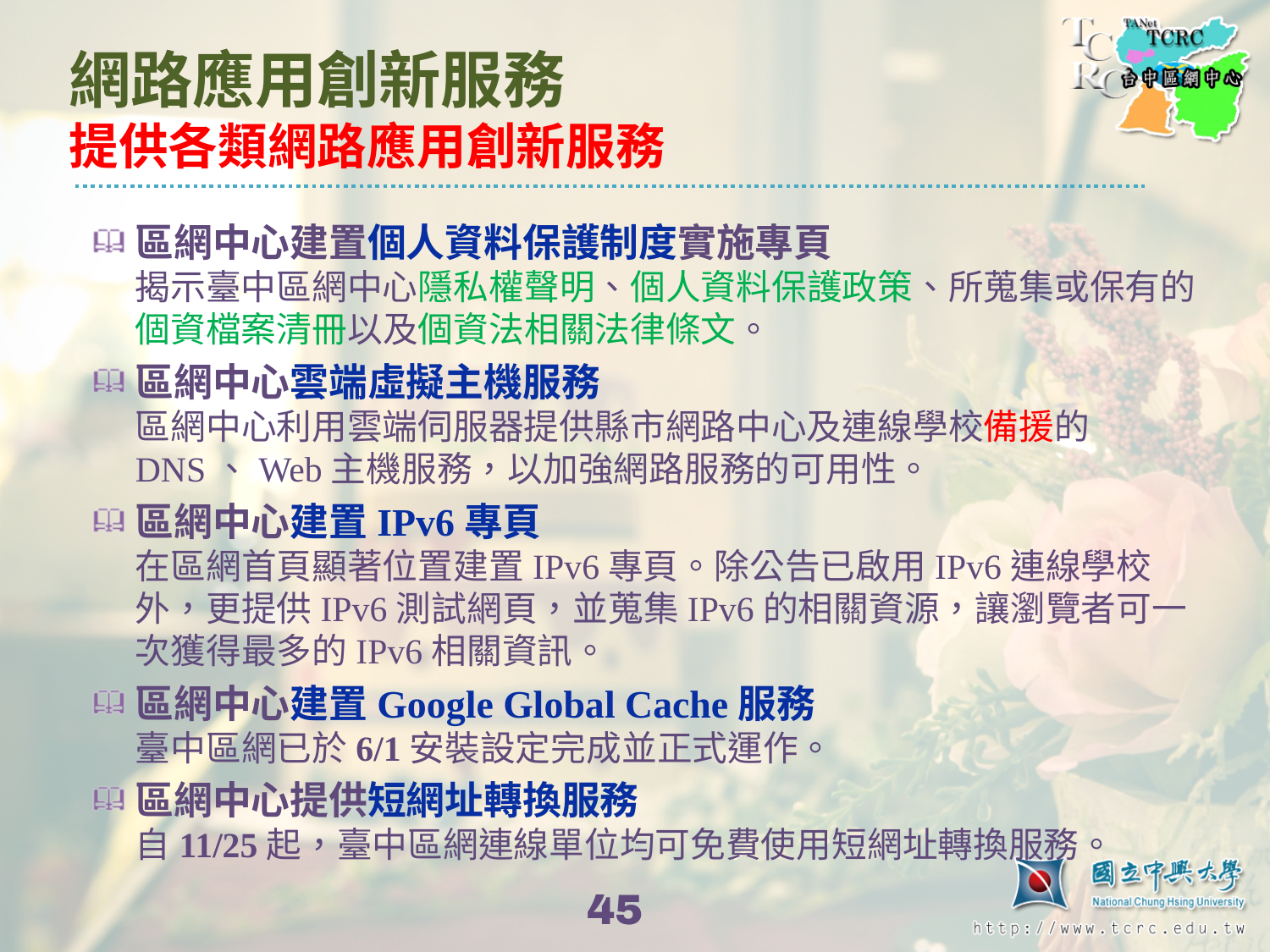

# 網路應用創新服務 提供各類網路應用創新服務
區網中心建置個人資料保護制度實施專頁
揭示臺中區網中心隱私權聲明、個人資料保護政策、所蒐集或保有的個資檔案清冊以及個資法相關法律條文。
區網中心雲端虛擬主機服務
區網中心利用雲端伺服器提供縣市網路中心及連線學校備援的DNS、Web主機服務，以加強網路服務的可用性。
區網中心建置IPv6專頁
在區網首頁顯著位置建置IPv6專頁。除公告已啟用IPv6連線學校外，更提供IPv6測試網頁，並蒐集IPv6的相關資源，讓瀏覽者可一次獲得最多的IPv6相關資訊。
區網中心建置Google Global Cache服務
臺中區網已於6/1安裝設定完成並正式運作。
區網中心提供短網址轉換服務
自11/25起，臺中區網連線單位均可免費使用短網址轉換服務。